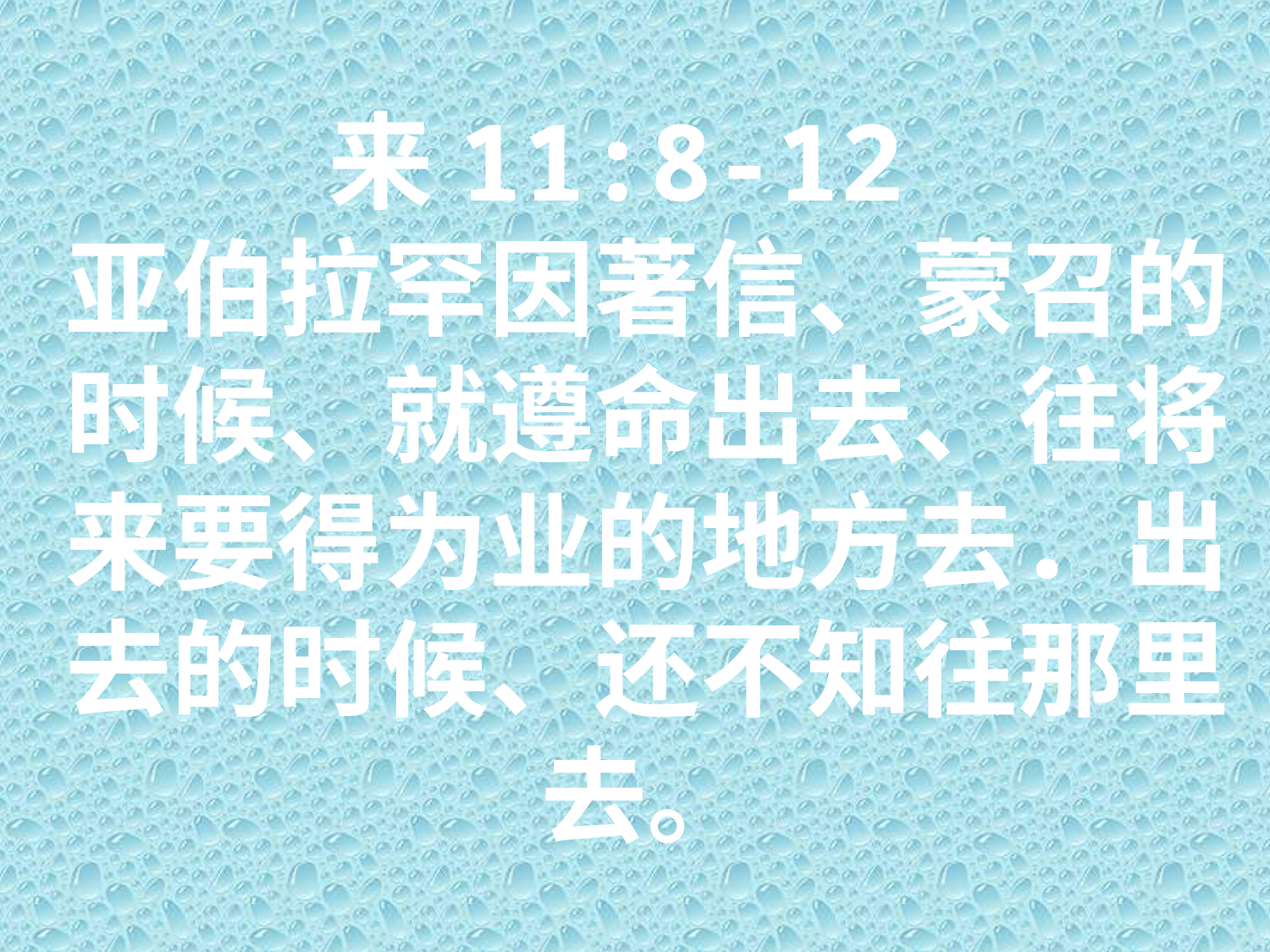

来11:8-12
亚伯拉罕因著信、蒙召的时候、就遵命出去、往将来要得为业的地方去．出去的时候、还不知往那里去。